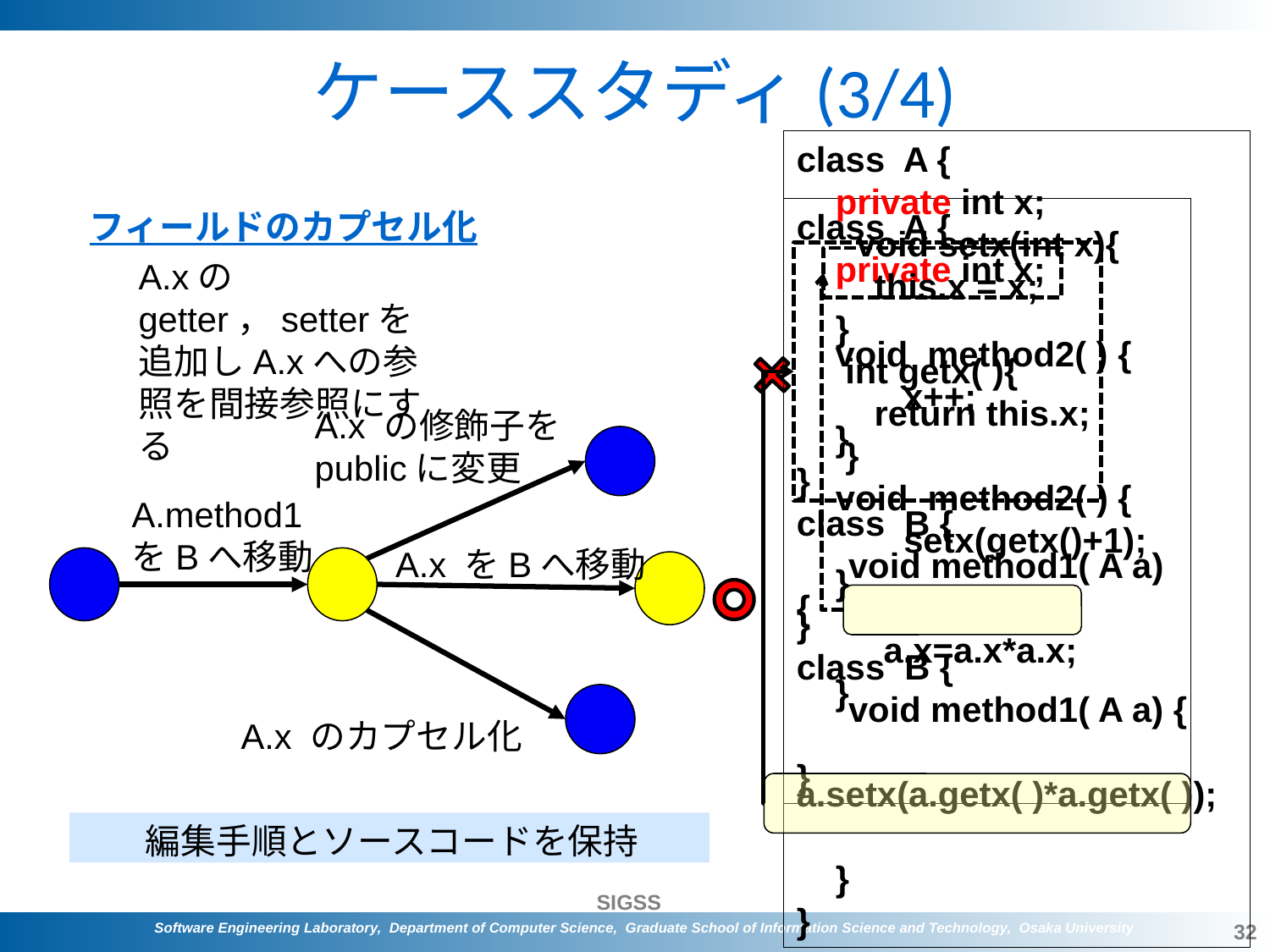

# ケーススタディ(3/4)
class  A {
    private int x;
　  void setx(int x){
        this.x = x;
    }
     int getx( ){
        return this.x;
     }
    void  method2( ) {
           setx(getx()+1);
    }
}
class  B {
　 void method1( A a) {
　 　a.setx(a.getx( )*a.getx( ));
    }
}

フィールドのカプセル化
class  A {
    private int x;

    void  method2( ) {
           x++;
    }
}
class  B {
　 void method1( A a) {
　 　a.x=a.x*a.x;
    }

}

A.xのgetter，setterを追加しA.xへの参照を間接参照にする
A.x の修飾子を
publicに変更

A.method1をBへ移動
A.x をBへ移動

A.x のカプセル化
編集手順とソースコードを保持

32
Software Engineering Laboratory,  Department of Computer Science,  Graduate School of Information Science and Technology,  Osaka University